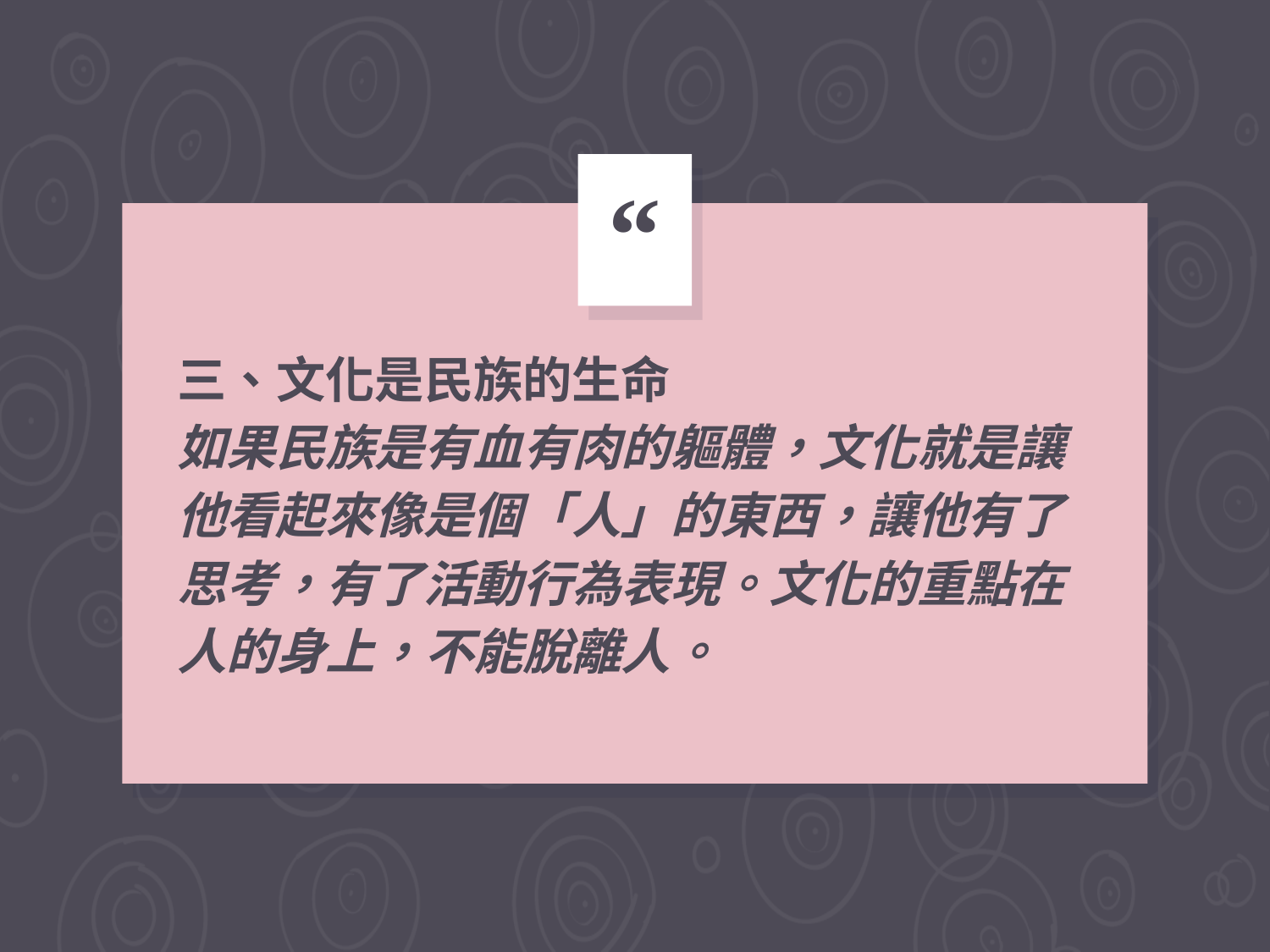

三、文化是民族的生命
如果民族是有血有肉的軀體，文化就是讓他看起來像是個「人」的東西，讓他有了思考，有了活動行為表現。文化的重點在人的身上，不能脫離人。